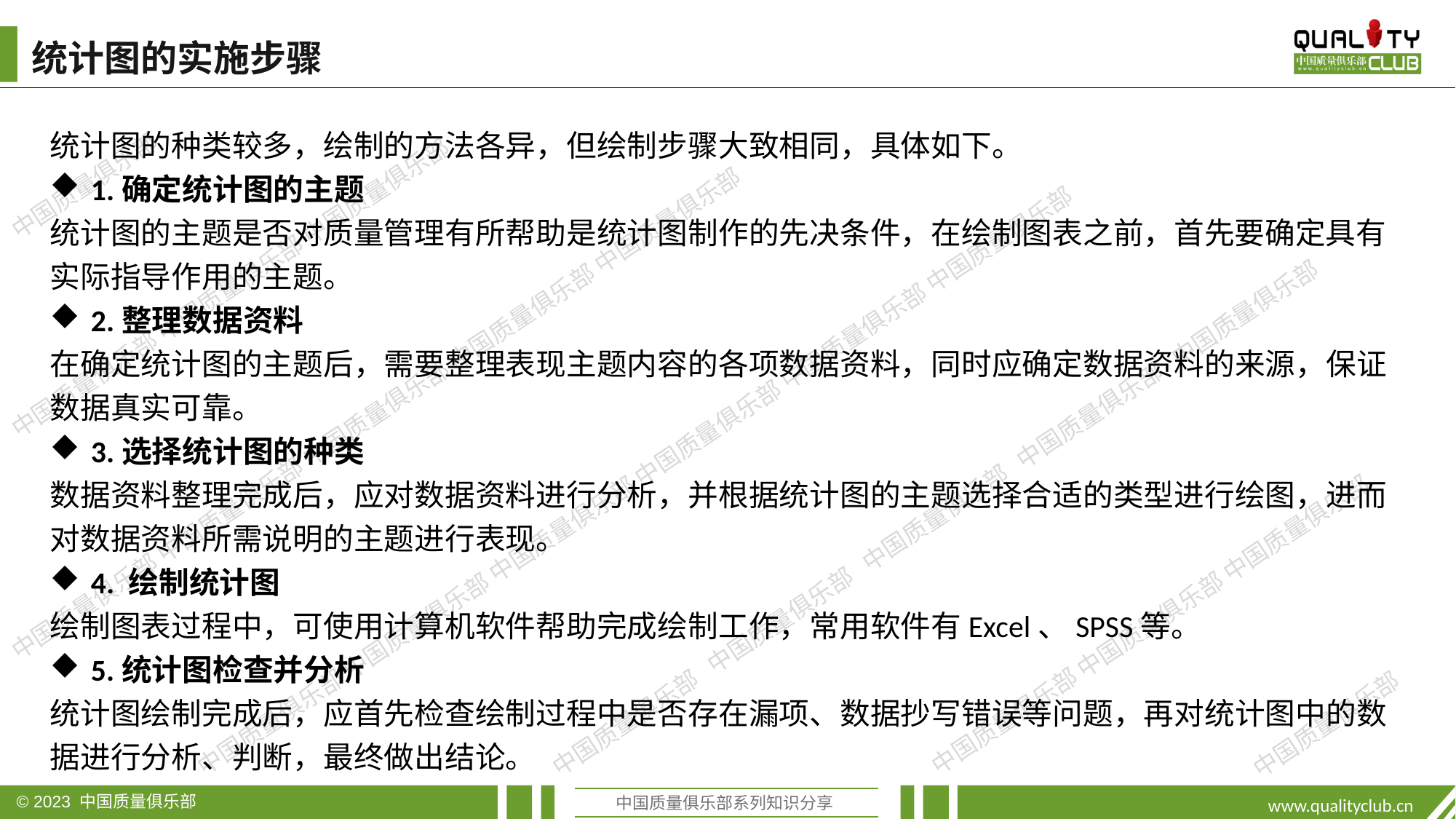

统计图的实施步骤
统计图的种类较多，绘制的方法各异，但绘制步骤大致相同，具体如下。
1.确定统计图的主题
统计图的主题是否对质量管理有所帮助是统计图制作的先决条件，在绘制图表之前，首先要确定具有实际指导作用的主题。
2.整理数据资料
在确定统计图的主题后，需要整理表现主题内容的各项数据资料，同时应确定数据资料的来源，保证数据真实可靠。
3.选择统计图的种类
数据资料整理完成后，应对数据资料进行分析，并根据统计图的主题选择合适的类型进行绘图，进而对数据资料所需说明的主题进行表现。
4. 绘制统计图
绘制图表过程中，可使用计算机软件帮助完成绘制工作，常用软件有Excel、SPSS等。
5.统计图检查并分析
统计图绘制完成后，应首先检查绘制过程中是否存在漏项、数据抄写错误等问题，再对统计图中的数据进行分析、判断，最终做出结论。